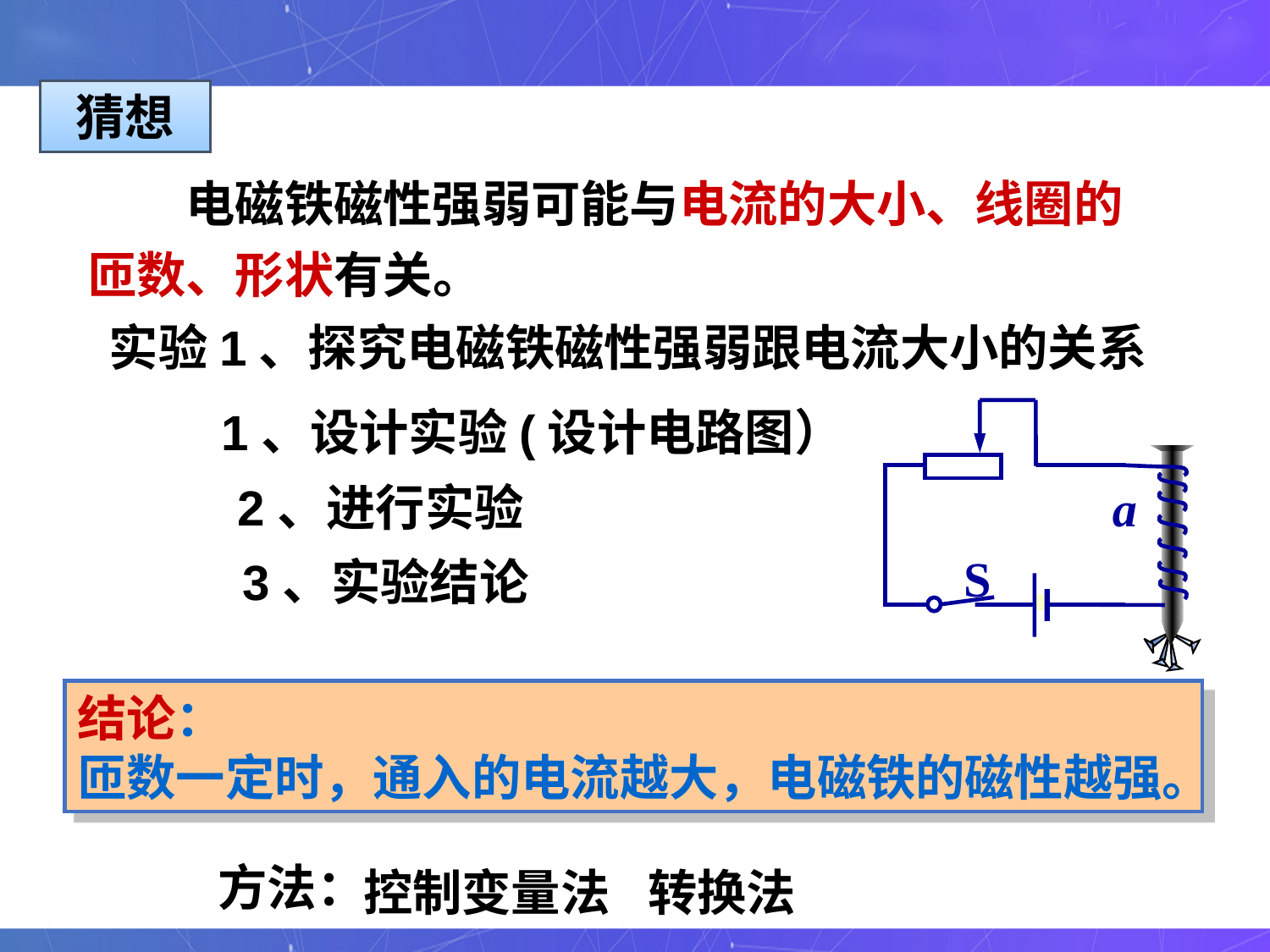

猜想
　　电磁铁磁性强弱可能与电流的大小、线圈的匝数、形状有关。
实验1、探究电磁铁磁性强弱跟电流大小的关系
1、设计实验(设计电路图）

a

S

2、进行实验
3、实验结论
结论：
匝数一定时，通入的电流越大，电磁铁的磁性越强。
方法：
控制变量法
转换法